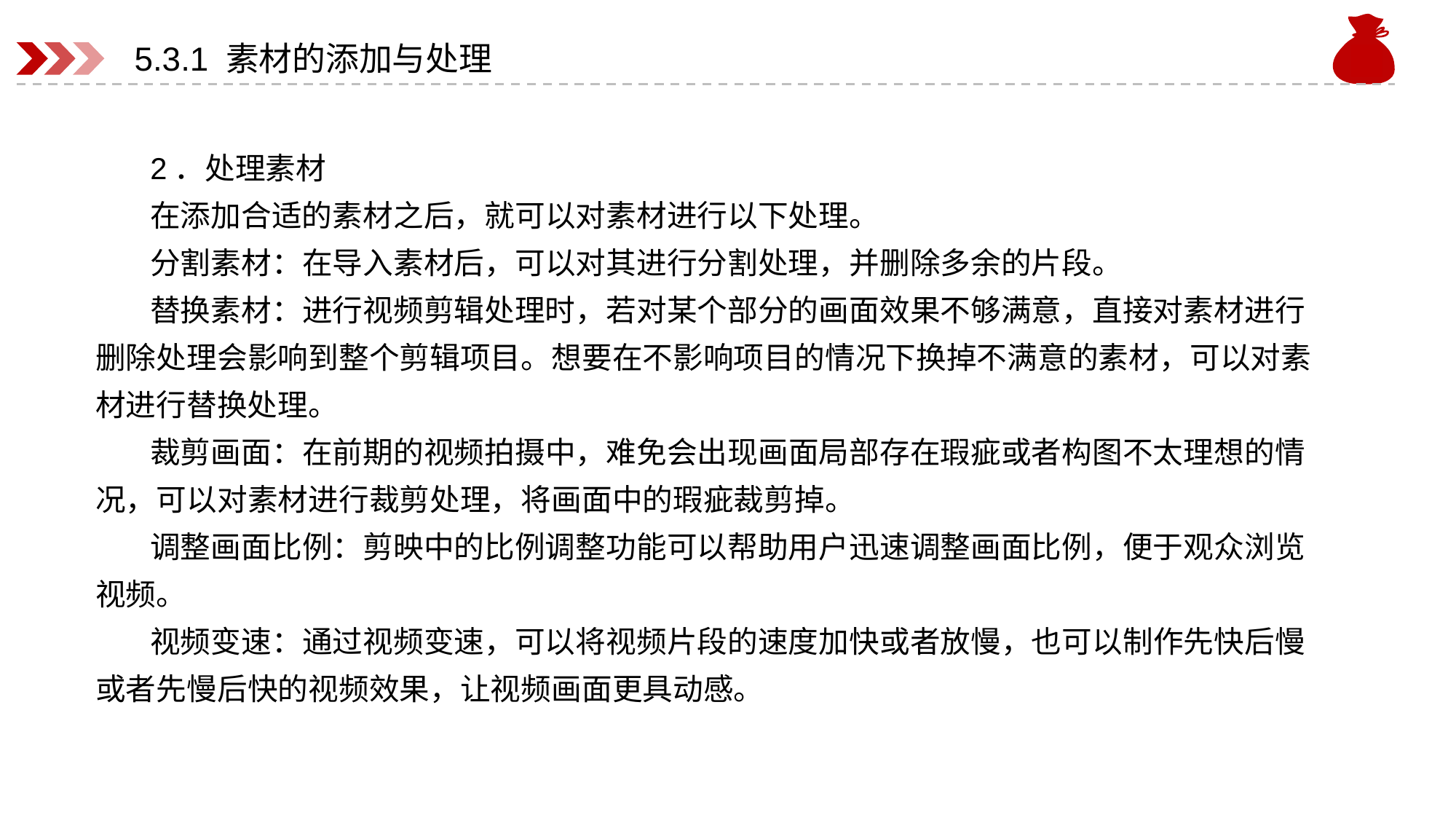

# 5.3.1 素材的添加与处理
17
2．处理素材
在添加合适的素材之后，就可以对素材进行以下处理。
分割素材：在导入素材后，可以对其进行分割处理，并删除多余的片段。
替换素材：进行视频剪辑处理时，若对某个部分的画面效果不够满意，直接对素材进行删除处理会影响到整个剪辑项目。想要在不影响项目的情况下换掉不满意的素材，可以对素材进行替换处理。
裁剪画面：在前期的视频拍摄中，难免会出现画面局部存在瑕疵或者构图不太理想的情况，可以对素材进行裁剪处理，将画面中的瑕疵裁剪掉。
调整画面比例：剪映中的比例调整功能可以帮助用户迅速调整画面比例，便于观众浏览视频。
视频变速：通过视频变速，可以将视频片段的速度加快或者放慢，也可以制作先快后慢或者先慢后快的视频效果，让视频画面更具动感。